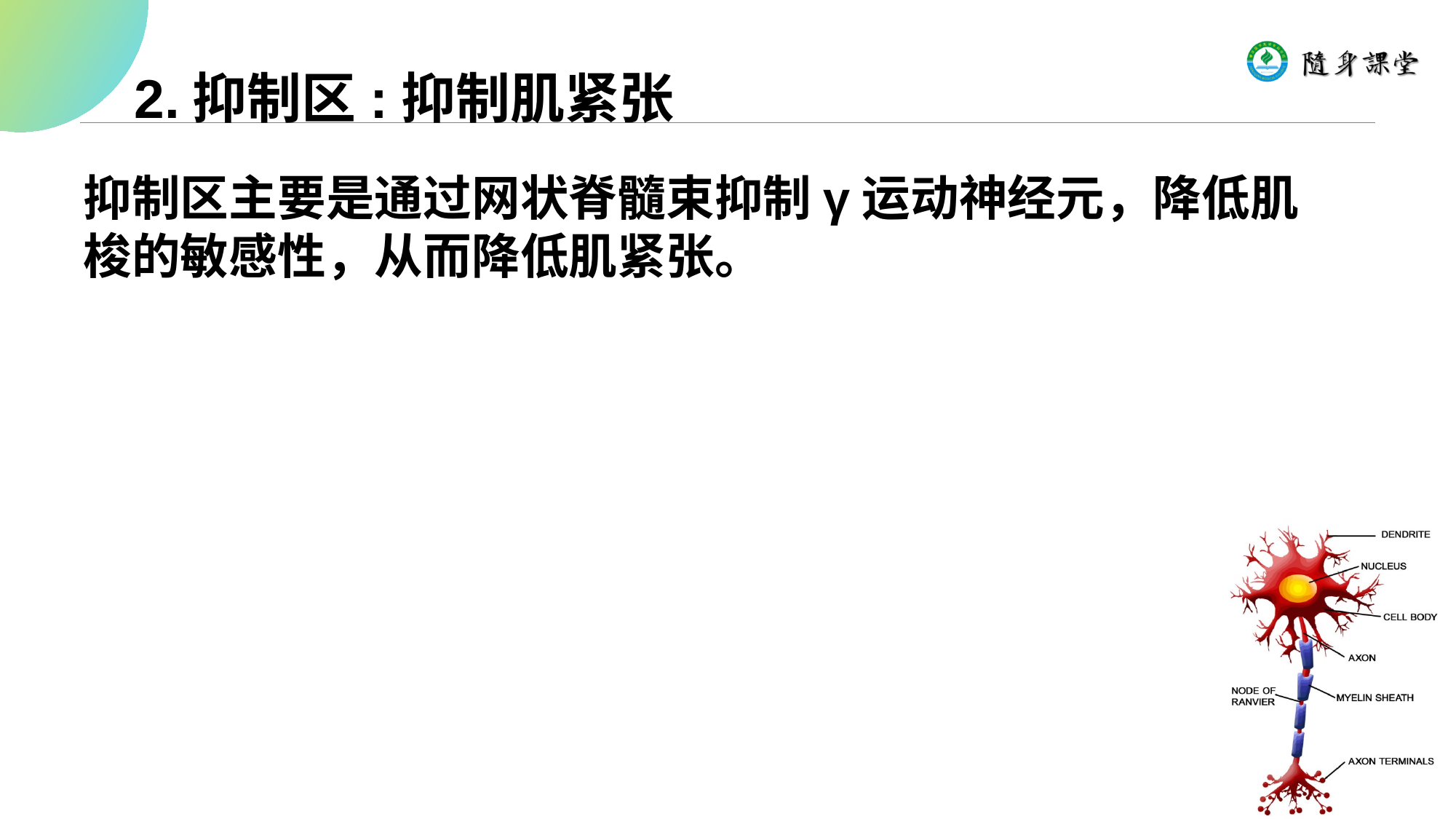

2.抑制区:抑制肌紧张
抑制区主要是通过网状脊髓束抑制γ运动神经元，降低肌梭的敏感性，从而降低肌紧张。